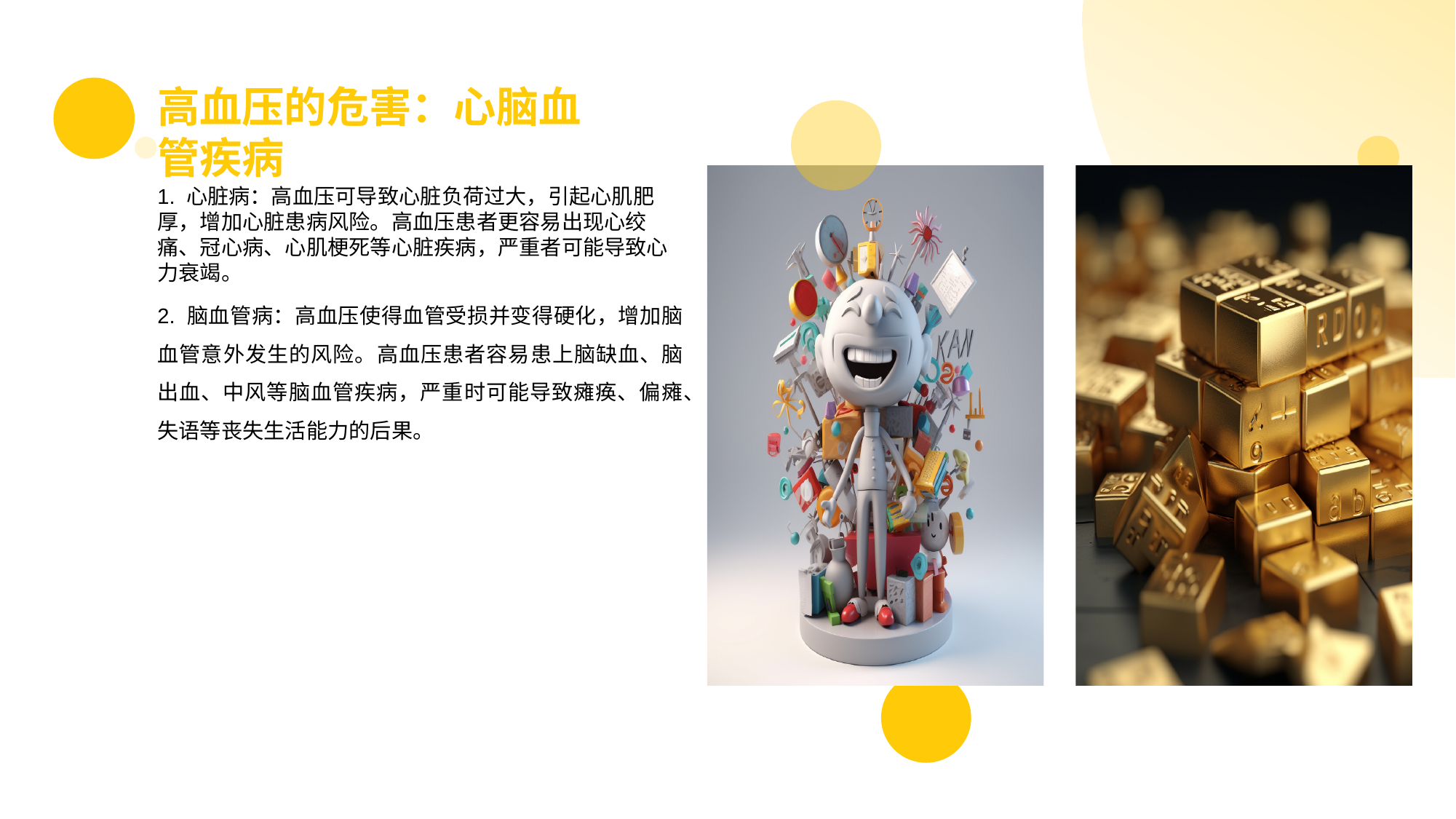

高血压的危害：心脑血管疾病

1. 心脏病：高血压可导致心脏负荷过大，引起心肌肥厚，增加心脏患病风险。高血压患者更容易出现心绞痛、冠心病、心肌梗死等心脏疾病，严重者可能导致心力衰竭。
2. 脑血管病：高血压使得血管受损并变得硬化，增加脑血管意外发生的风险。高血压患者容易患上脑缺血、脑出血、中风等脑血管疾病，严重时可能导致瘫痪、偏瘫、失语等丧失生活能力的后果。